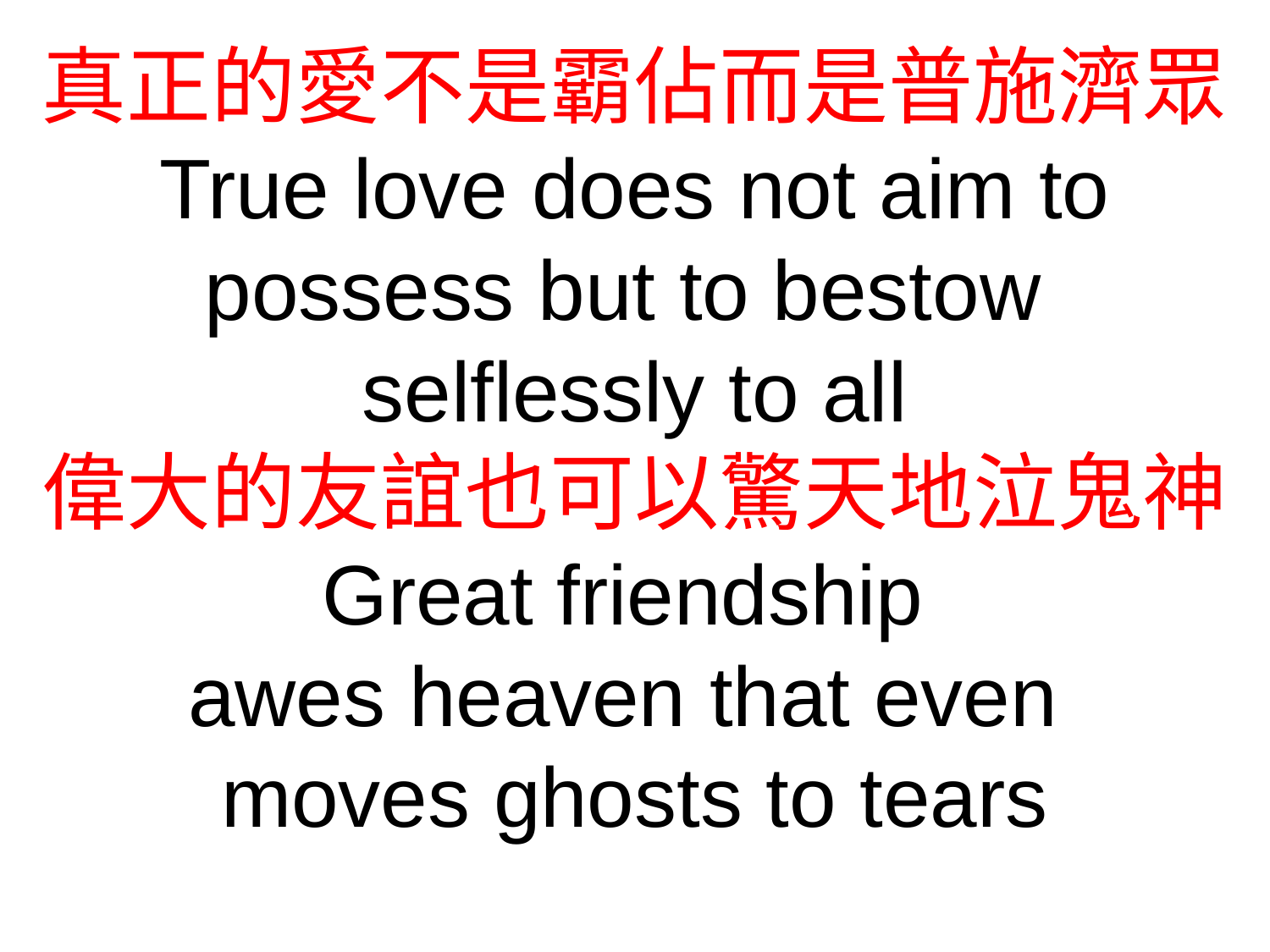

真正的愛不是霸佔而是普施濟眾
True love does not aim to possess but to bestow
selflessly to all
偉大的友誼也可以驚天地泣鬼神
Great friendship
awes heaven that even
moves ghosts to tears